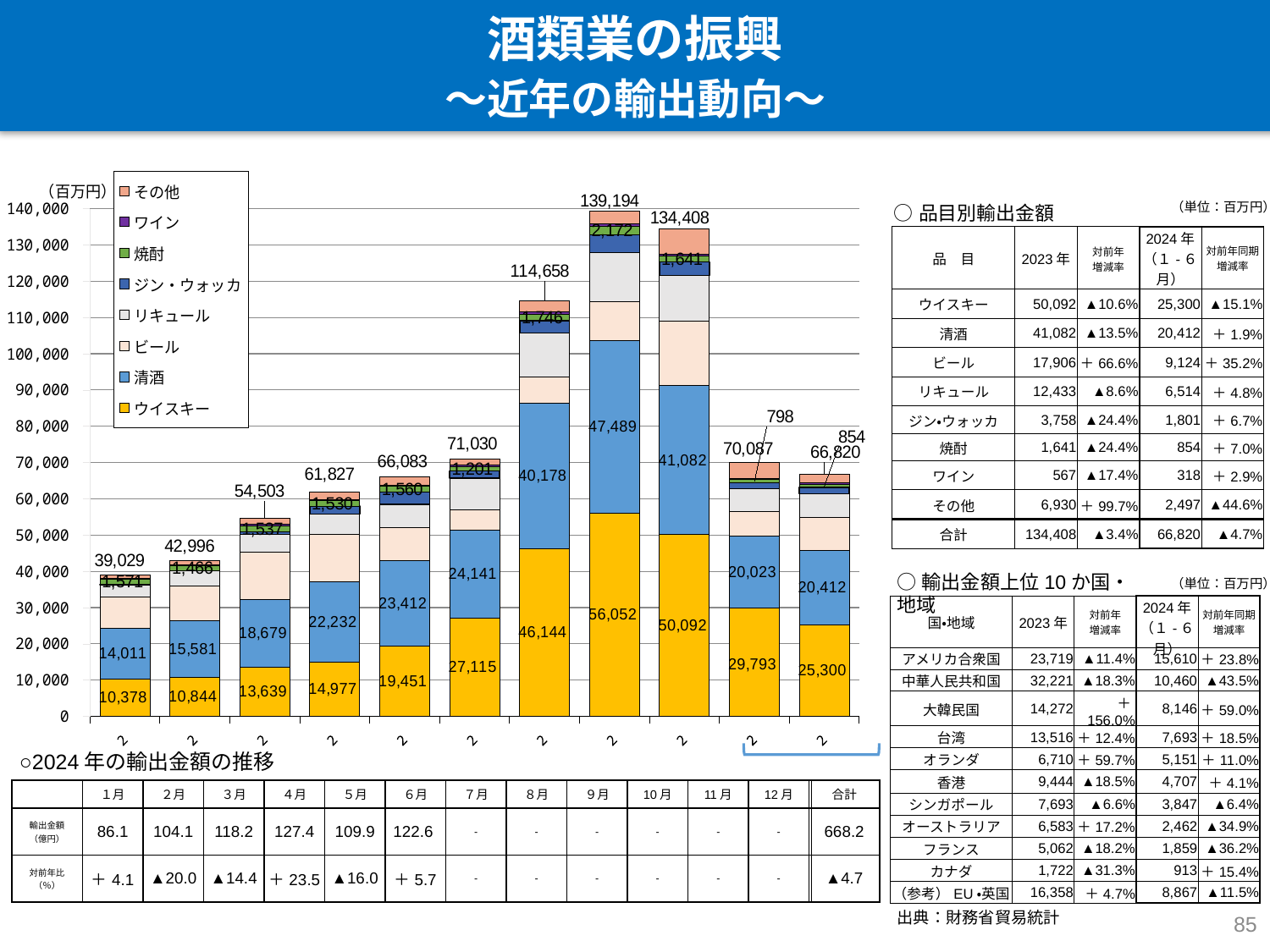

酒類業の振興
～近年の輸出動向～

### Chart

| Category | ウイスキー | 清酒 | ビール | リキュール | ジン・ウォッカ | 焼酎 | ワイン | その他 | 金額 |
|---|---|---|---|---|---|---|---|---|---|
| 2015年
（Ｈ27年） | 10378.039 | 14011.241 | 8549.797 | 3356.205 | 14.807 | 1570.998 | 196.331 | 951.133 | 39028.551 |
| 2016年
（Ｈ28年） | 10844.396 | 15581.063 | 9489.331 | 4210.989 | 40.549 | 1466.128 | 175.924 | 1187.561 | 42995.941 |
| 2017年
（Ｈ29年） | 13638.619 | 18679.175 | 12873.412 | 4977.613 | 690.111 | 1537.112 | 507.857 | 1598.655 | 54502.554 |
| 2018年
（Ｈ30年） | 14977.176 | 22231.502 | 12874.183 | 5671.642 | 2208.328 | 1529.62 | 280.978 | 2053.236 | 61826.665 |
| 2019年
（Ｒ元年） | 19450.914 | 23412.129 | 9165.267 | 6440.115 | 3402.355 | 1560.092 | 174.002 | 2478.382 | 66083.256 |
| 2020年
（Ｒ２年） | 27114.79 | 24141.06999999998 | 5772.282999999999 | 8622.553000000004 | 2018.9 | 1201.3029999999999 | 347.709 | 1811.3709999999992 | 71029.97899999999 |
| 2021年
（Ｒ３年） | 46144.483 | 40177.74 | 7361.396 | 12066.974 | 3391.878 | 1746.278 | 687.049 | 3082.573000000004 | 114658.371 |
| 2022年
（Ｒ４年） | 56051.574 | 47488.901 | 10746.3 | 13609.544 | 4969.943 | 2172.0 | 686.133 | 3469.81 | 139194.291 |
| 2023年
（Ｒ５年） | 50091.595 | 41081.845 | 17905.666 | 12432.952 | 3757.858 | 1641.38 | 566.736 | 6930.002000000008 | 134408.034 |
| 2023年
１-６月 | 29792.877 | 20022.682 | 6750.149 | 6216.699 | 1688.22 | 798.38 | 309.373 | 4508.818999999989 | 70087.199 |
| 2024年
１-６月 | 25300.4 | 20411.645 | 9124.065 | 6514.227 | 1800.505 | 854.392 | 318.342 | 2496.767 | 66820.343 |
| ○品目別輸出金額 |  |  |  |  |
| --- | --- | --- | --- | --- |
| 品　目 | 2023年 | 対前年 増減率 | 2024年（１-６月） | 対前年同期 増減率 |
| ウイスキー | 50,092 | ▲10.6% | 25,300 | ▲15.1% |
| 清酒 | 41,082 | ▲13.5% | 20,412 | ＋1.9% |
| ビール | 17,906 | ＋66.6% | 9,124 | ＋35.2% |
| リキュール | 12,433 | ▲8.6% | 6,514 | ＋4.8% |
| ジン・ウォッカ | 3,758 | ▲24.4% | 1,801 | ＋6.7% |
| 焼酎 | 1,641 | ▲24.4% | 854 | ＋7.0% |
| ワイン | 567 | ▲17.4% | 318 | ＋2.9% |
| その他 | 6,930 | ＋99.7% | 2,497 | ▲44.6% |
| 合計 | 134,408 | ▲3.4% | 66,820 | ▲4.7% |
（単位：百万円）
○輸出金額上位10か国・地域
（単位：百万円）
| 国・地域 | 2023年 | 対前年 増減率 | 2024年（１-６月） | 対前年同期増減率 |
| --- | --- | --- | --- | --- |
| アメリカ合衆国 | 23,719 | ▲11.4% | 15,610 | ＋23.8% |
| 中華人民共和国 | 32,221 | ▲18.3% | 10,460 | ▲43.5% |
| 大韓民国 | 14,272 | ＋156.0% | 8,146 | ＋59.0% |
| 台湾 | 13,516 | ＋12.4% | 7,693 | ＋18.5% |
| オランダ | 6,710 | ＋59.7% | 5,151 | ＋11.0% |
| 香港 | 9,444 | ▲18.5% | 4,707 | ＋4.1% |
| シンガポール | 7,693 | ▲6.6% | 3,847 | ▲6.4% |
| オーストラリア | 6,583 | ＋17.2% | 2,462 | ▲34.9% |
| フランス | 5,062 | ▲18.2% | 1,859 | ▲36.2% |
| カナダ | 1,722 | ▲31.3% | 913 | ＋15.4% |
| （参考）EU・英国 | 16,358 | ＋4.7% | 8,867 | ▲11.5% |

○2024年の輸出金額の推移
|  | １月 | ２月 | ３月 | ４月 | ５月 | ６月 | ７月 | ８月 | ９月 | 10月 | 11月 | 12月 | 合計 |
| --- | --- | --- | --- | --- | --- | --- | --- | --- | --- | --- | --- | --- | --- |
| 輸出金額 （億円） | 86.1 | 104.1 | 118.2 | 127.4 | 109.9 | 122.6 | - | - | - | - | - | - | 668.2 |
| 対前年比 （％） | ＋4.1 | ▲20.0 | ▲14.4 | ＋23.5 | ▲16.0 | ＋5.7 | - | - | - | - | - | - | ▲4.7 |
85
出典：財務省貿易統計